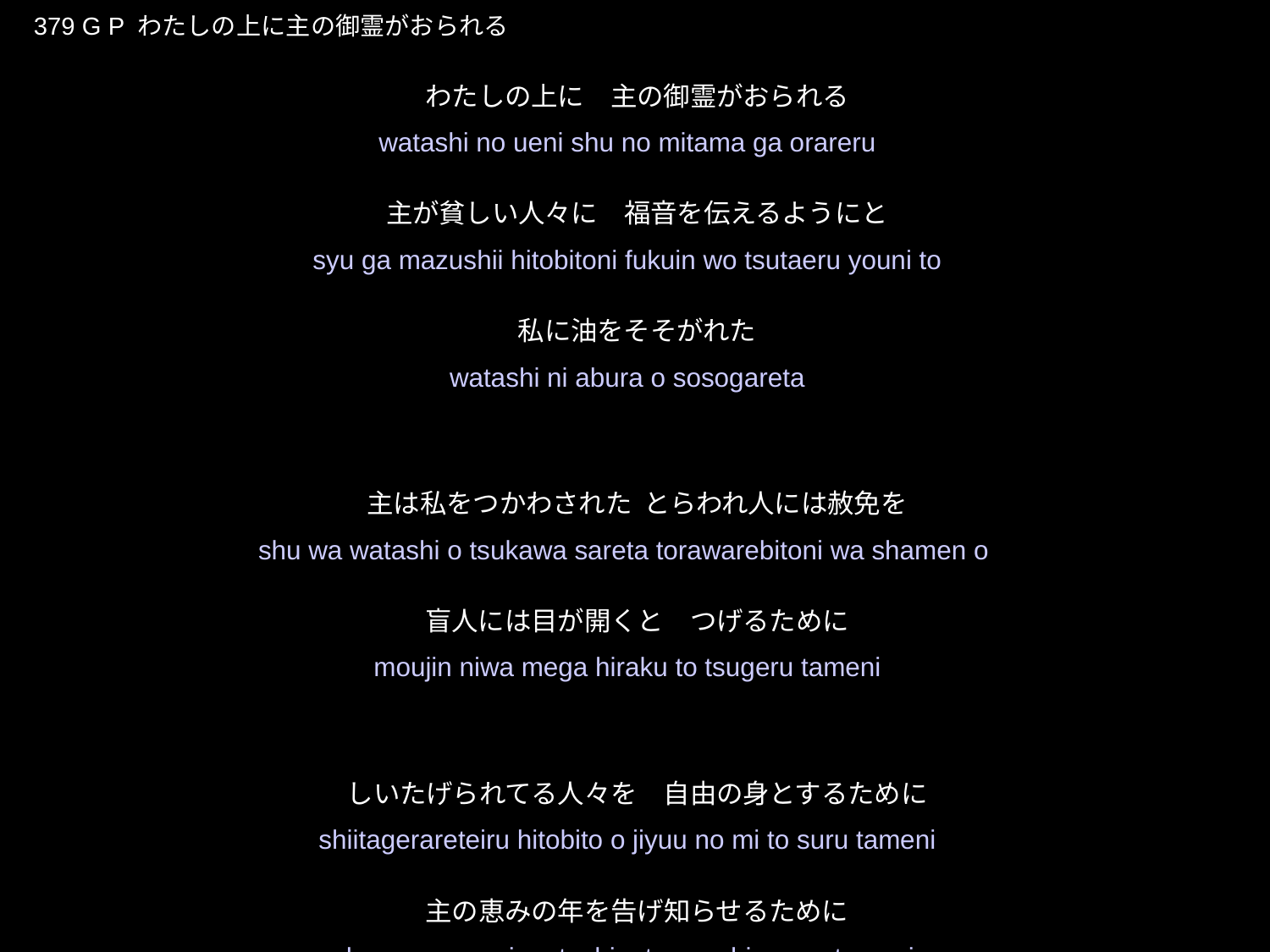

わたしのうえにしゅのみたまがおられる
★P
379 G P わたしの上に主の御霊がおられる
わたしの上に　主の御霊がおられる
主が貧しい人々に　福音を伝えるようにと
私に油をそそがれた
主は私をつかわされた  とらわれ人には赦免を
盲人には目が開くと　つげるために
しいたげられてる人々を　自由の身とするために
主の恵みの年を告げ知らせるために
★３
watashi no ueni shu no mitama ga orareru
syu ga mazushii hitobitoni fukuin wo tsutaeru youni to
watashi ni abura o sosogareta
shu wa watashi o tsukawa sareta torawarebitoni wa shamen o
moujin niwa mega hiraku to tsugeru tameni
shiitagerareteiru hitobito o jiyuu no mi to suru tameni
shu no megumi no toshi o tsuge shiraseru tameni